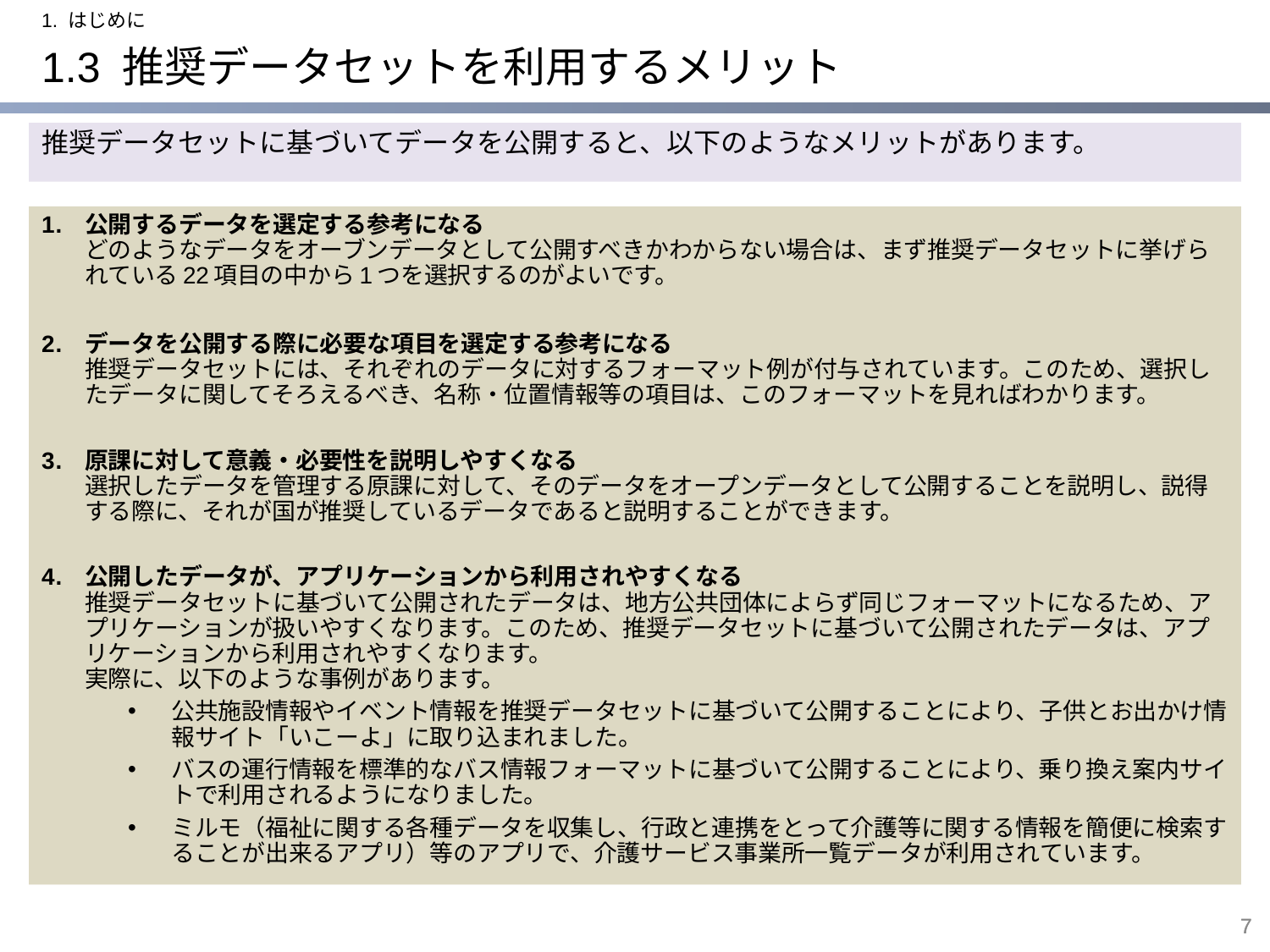

1. はじめに
# 1.3 推奨データセットを利用するメリット
推奨データセットに基づいてデータを公開すると、以下のようなメリットがあります。
公開するデータを選定する参考になる
どのようなデータをオーブンデータとして公開すべきかわからない場合は、まず推奨データセットに挙げられている22項目の中から1つを選択するのがよいです。
データを公開する際に必要な項目を選定する参考になる
推奨データセットには、それぞれのデータに対するフォーマット例が付与されています。このため、選択したデータに関してそろえるべき、名称・位置情報等の項目は、このフォーマットを見ればわかります。
原課に対して意義・必要性を説明しやすくなる
選択したデータを管理する原課に対して、そのデータをオープンデータとして公開することを説明し、説得する際に、それが国が推奨しているデータであると説明することができます。
公開したデータが、アプリケーションから利用されやすくなる
推奨データセットに基づいて公開されたデータは、地方公共団体によらず同じフォーマットになるため、アプリケーションが扱いやすくなります。このため、推奨データセットに基づいて公開されたデータは、アプリケーションから利用されやすくなります。
実際に、以下のような事例があります。
公共施設情報やイベント情報を推奨データセットに基づいて公開することにより、子供とお出かけ情報サイト「いこーよ」に取り込まれました。
バスの運行情報を標準的なバス情報フォーマットに基づいて公開することにより、乗り換え案内サイトで利用されるようになりました。
ミルモ（福祉に関する各種データを収集し、行政と連携をとって介護等に関する情報を簡便に検索することが出来るアプリ）等のアプリで、介護サービス事業所一覧データが利用されています。
7